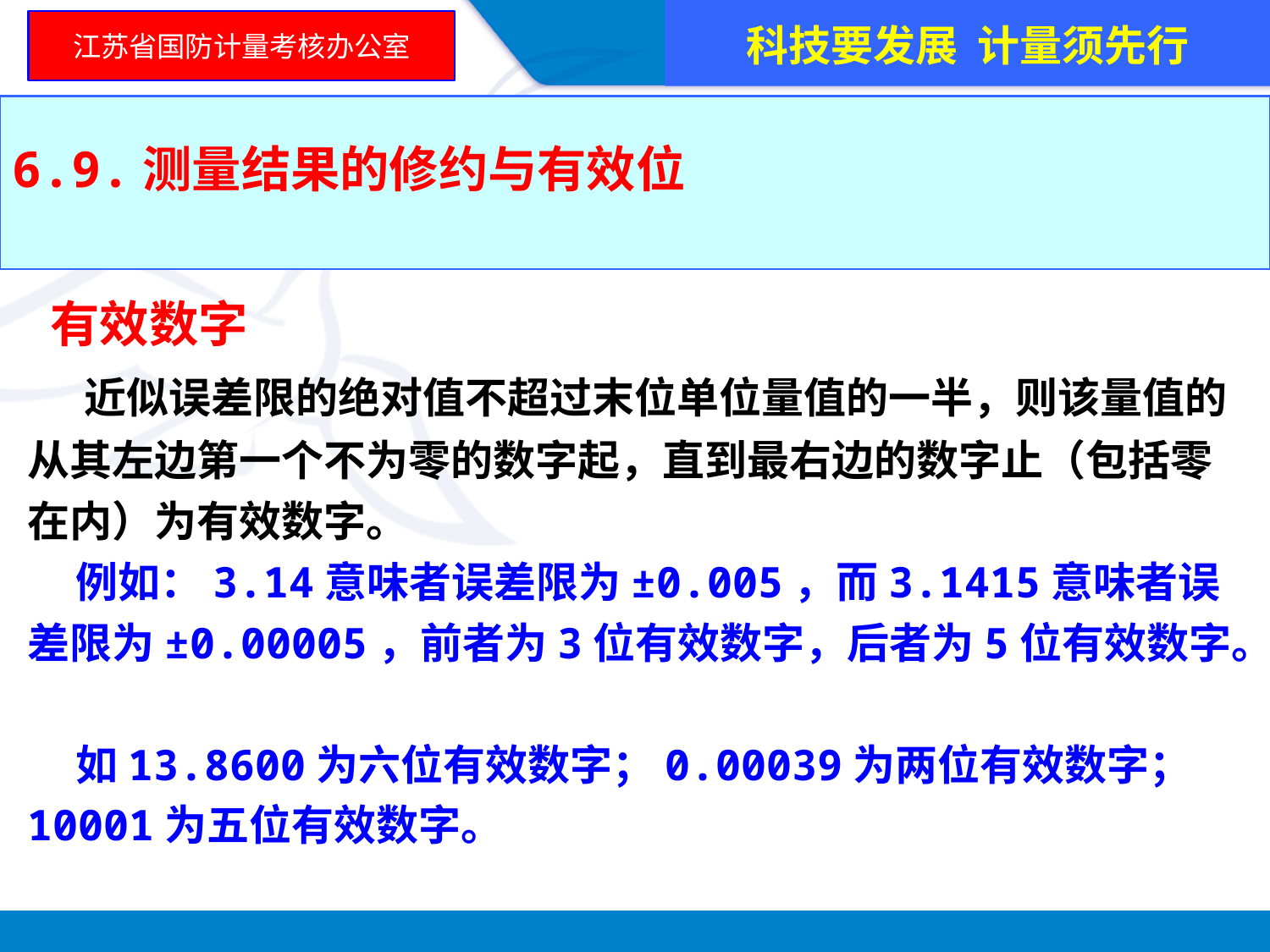

科技要发展  计量须先行
江苏省国防计量考核办公室
6.9.测量结果的修约与有效位

 有效数字
    近似误差限的绝对值不超过末位单位量值的一半，则该量值的从其左边第一个不为零的数字起，直到最右边的数字止（包括零在内）为有效数字。
    例如：3.14意味者误差限为±0.005，而3.1415意味者误差限为±0.00005，前者为3位有效数字，后者为5位有效数字。
    如13.8600为六位有效数字；0.00039为两位有效数字；10001为五位有效数字。